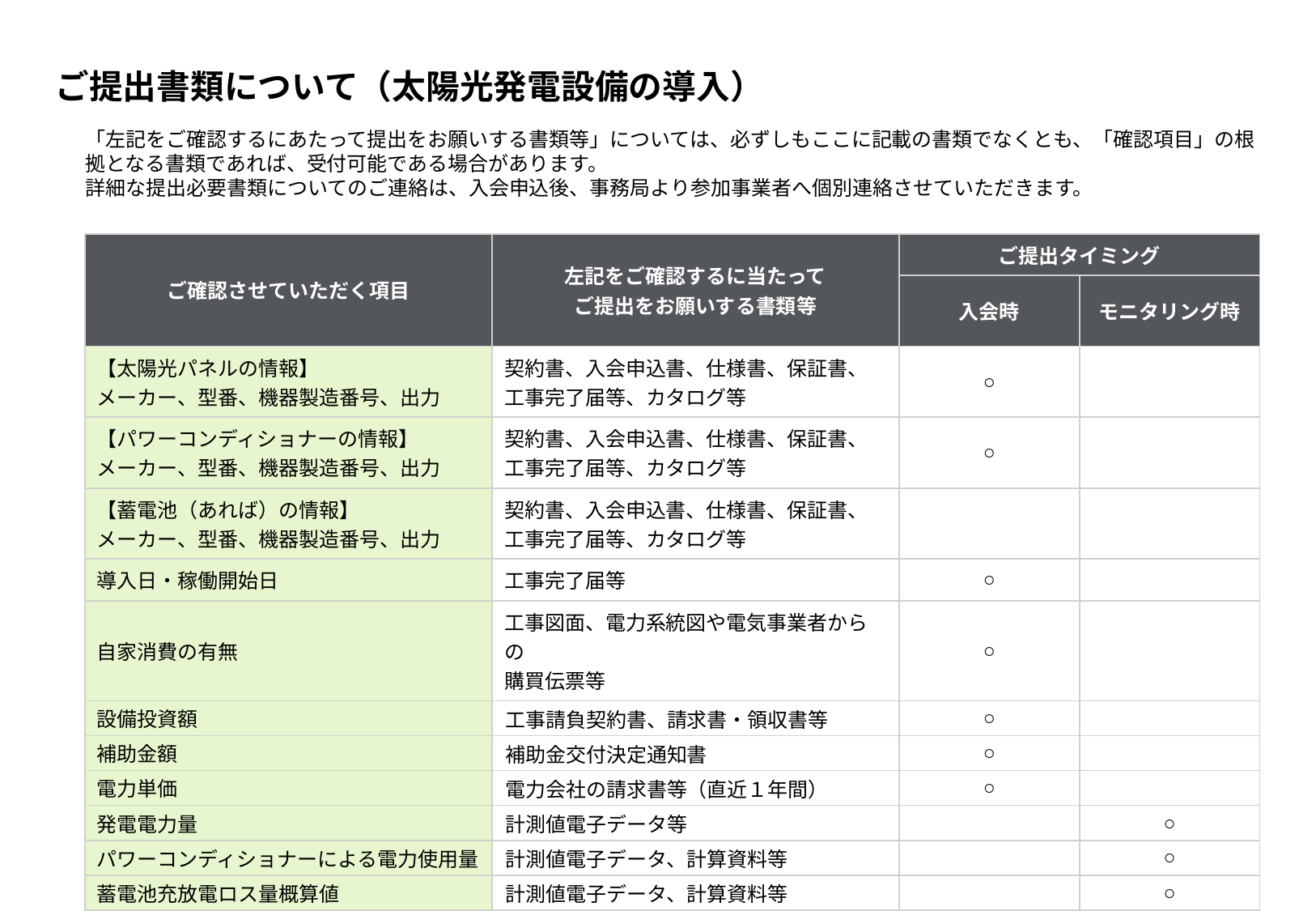

# ご提出書類について（太陽光発電設備の導入）
「左記をご確認するにあたって提出をお願いする書類等」については、必ずしもここに記載の書類でなくとも、「確認項目」の根拠となる書類であれば、受付可能である場合があります。
詳細な提出必要書類についてのご連絡は、入会申込後、事務局より参加事業者へ個別連絡させていただきます。
| ご確認させていただく項目 | 左記をご確認するに当たって ご提出をお願いする書類等 | ご提出タイミング |  |
| --- | --- | --- | --- |
|  |  | 入会時 | モニタリング時 |
| 【太陽光パネルの情報】 メーカー、型番、機器製造番号、出力 | 契約書、入会申込書、仕様書、保証書、工事完了届等、カタログ等 | ○ |  |
| 【パワーコンディショナーの情報】 メーカー、型番、機器製造番号、出力 | 契約書、入会申込書、仕様書、保証書、工事完了届等、カタログ等 | ○ |  |
| 【蓄電池（あれば）の情報】 メーカー、型番、機器製造番号、出力 | 契約書、入会申込書、仕様書、保証書、工事完了届等、カタログ等 |  |  |
| 導入日・稼働開始日 | 工事完了届等 | ○ |  |
| 自家消費の有無 | 工事図面、電力系統図や電気事業者からの 購買伝票等 | ○ |  |
| 設備投資額 | 工事請負契約書、請求書・領収書等 | ○ |  |
| 補助金額 | 補助金交付決定通知書 | ○ |  |
| 電力単価 | 電力会社の請求書等（直近１年間） | ○ |  |
| 発電電力量 | 計測値電子データ等 |  | ○ |
| パワーコンディショナーによる電力使用量 | 計測値電子データ、計算資料等 |  | ○ |
| 蓄電池充放電ロス量概算値 | 計測値電子データ、計算資料等 |  | ○ |